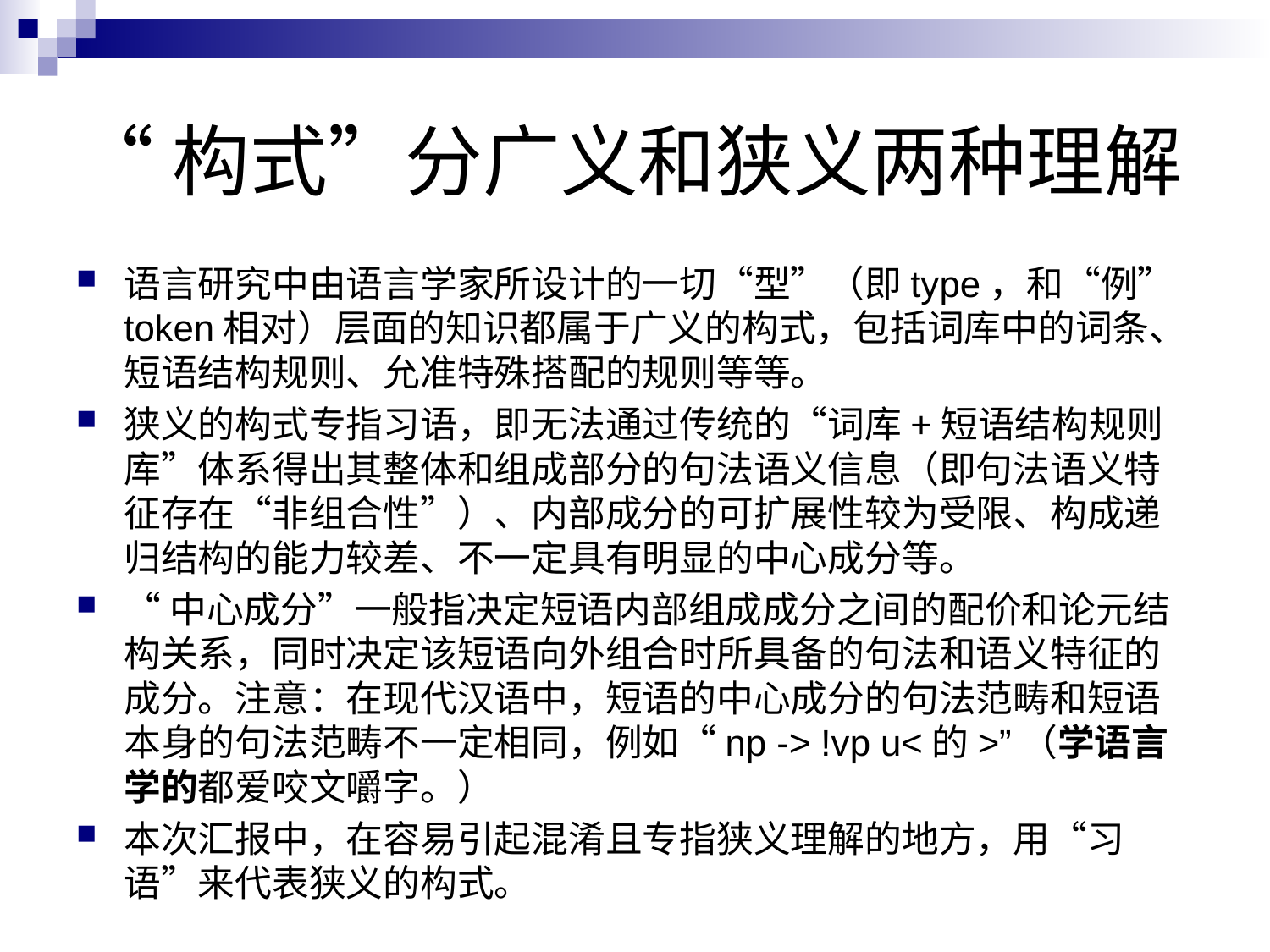

# “构式”分广义和狭义两种理解
语言研究中由语言学家所设计的一切“型”（即type，和“例”token相对）层面的知识都属于广义的构式，包括词库中的词条、短语结构规则、允准特殊搭配的规则等等。
狭义的构式专指习语，即无法通过传统的“词库+短语结构规则库”体系得出其整体和组成部分的句法语义信息（即句法语义特征存在“非组合性”）、内部成分的可扩展性较为受限、构成递归结构的能力较差、不一定具有明显的中心成分等。
“中心成分”一般指决定短语内部组成成分之间的配价和论元结构关系，同时决定该短语向外组合时所具备的句法和语义特征的成分。注意：在现代汉语中，短语的中心成分的句法范畴和短语本身的句法范畴不一定相同，例如“np -> !vp u<的>”（学语言学的都爱咬文嚼字。）
本次汇报中，在容易引起混淆且专指狭义理解的地方，用“习语”来代表狭义的构式。